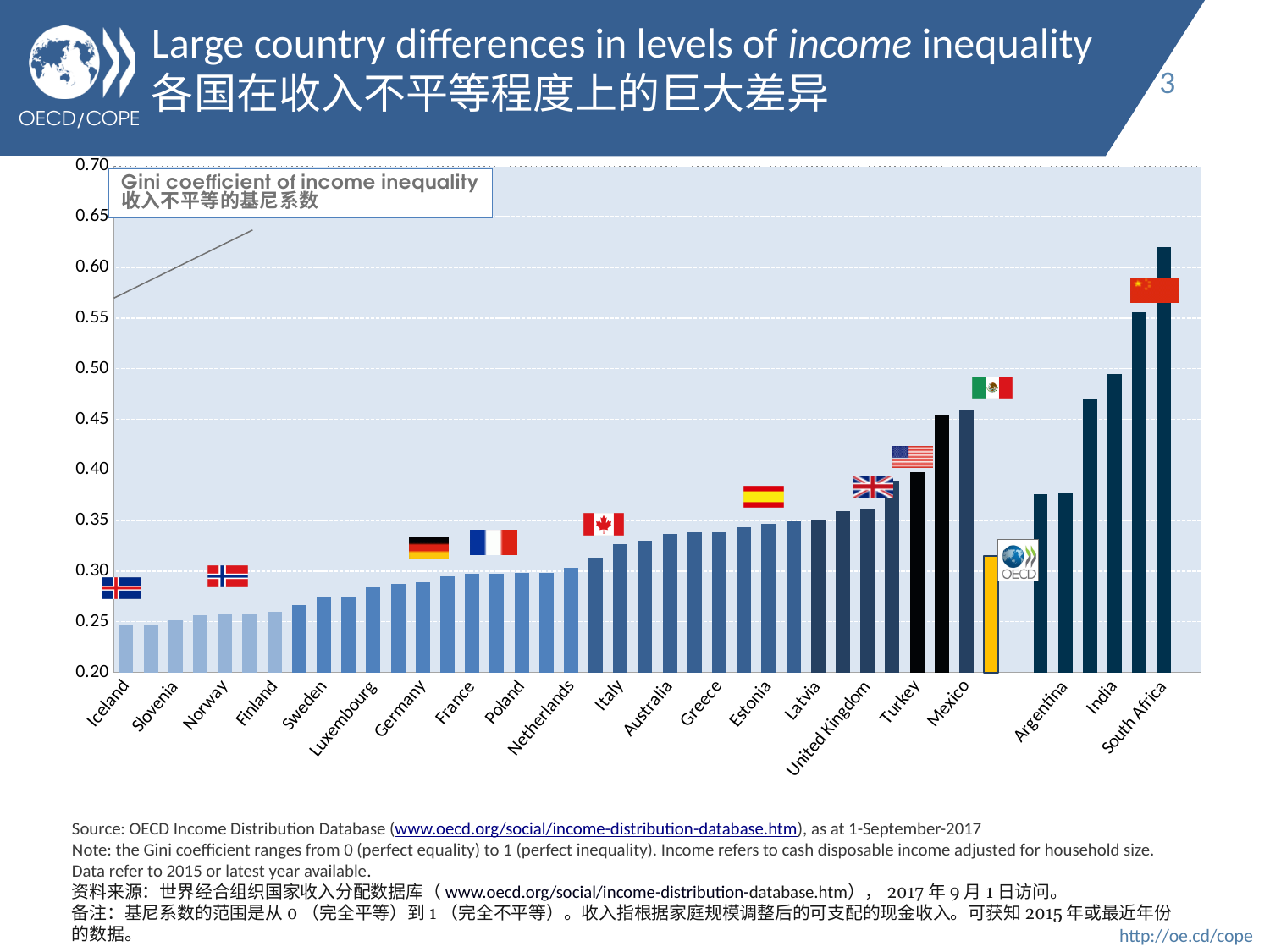

# Large country differences in levels of income inequality 各国在收入不平等程度上的巨大差异

[unsupported chart]

Source: OECD Income Distribution Database (www.oecd.org/social/income-distribution-database.htm), as at 1-September-2017
Note: the Gini coefficient ranges from 0 (perfect equality) to 1 (perfect inequality). Income refers to cash disposable income adjusted for household size. Data refer to 2015 or latest year available.
资料来源：世界经合组织国家收入分配数据库（www.oecd.org/social/income-distribution-database.htm），2017年9月1日访问。
备注：基尼系数的范围是从0（完全平等）到1（完全不平等）。收入指根据家庭规模调整后的可支配的现金收入。可获知2015年或最近年份的数据。